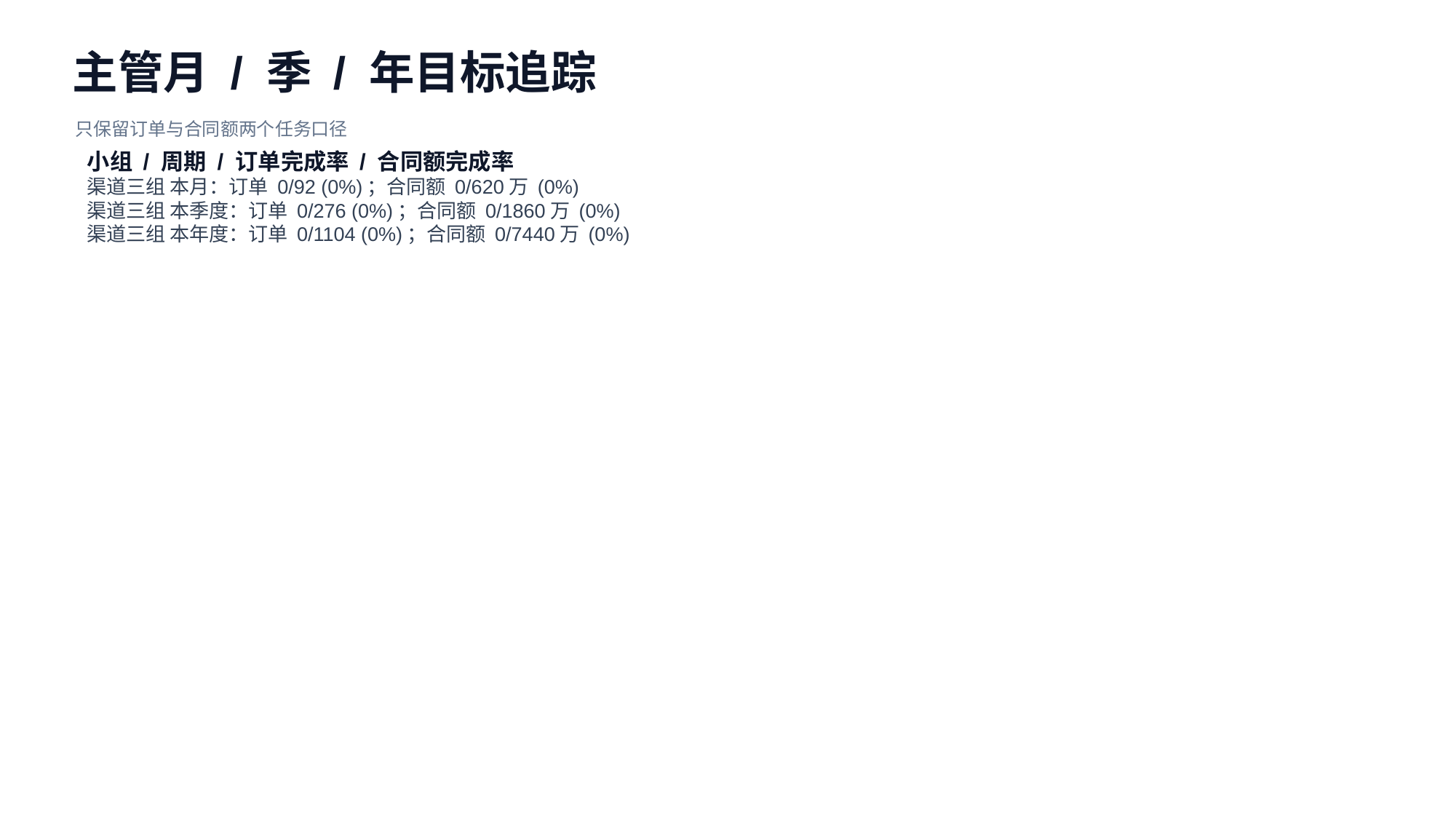

主管月 / 季 / 年目标追踪
只保留订单与合同额两个任务口径
小组 / 周期 / 订单完成率 / 合同额完成率
渠道三组 本月：订单 0/92 (0%)；合同额 0/620万 (0%)
渠道三组 本季度：订单 0/276 (0%)；合同额 0/1860万 (0%)
渠道三组 本年度：订单 0/1104 (0%)；合同额 0/7440万 (0%)